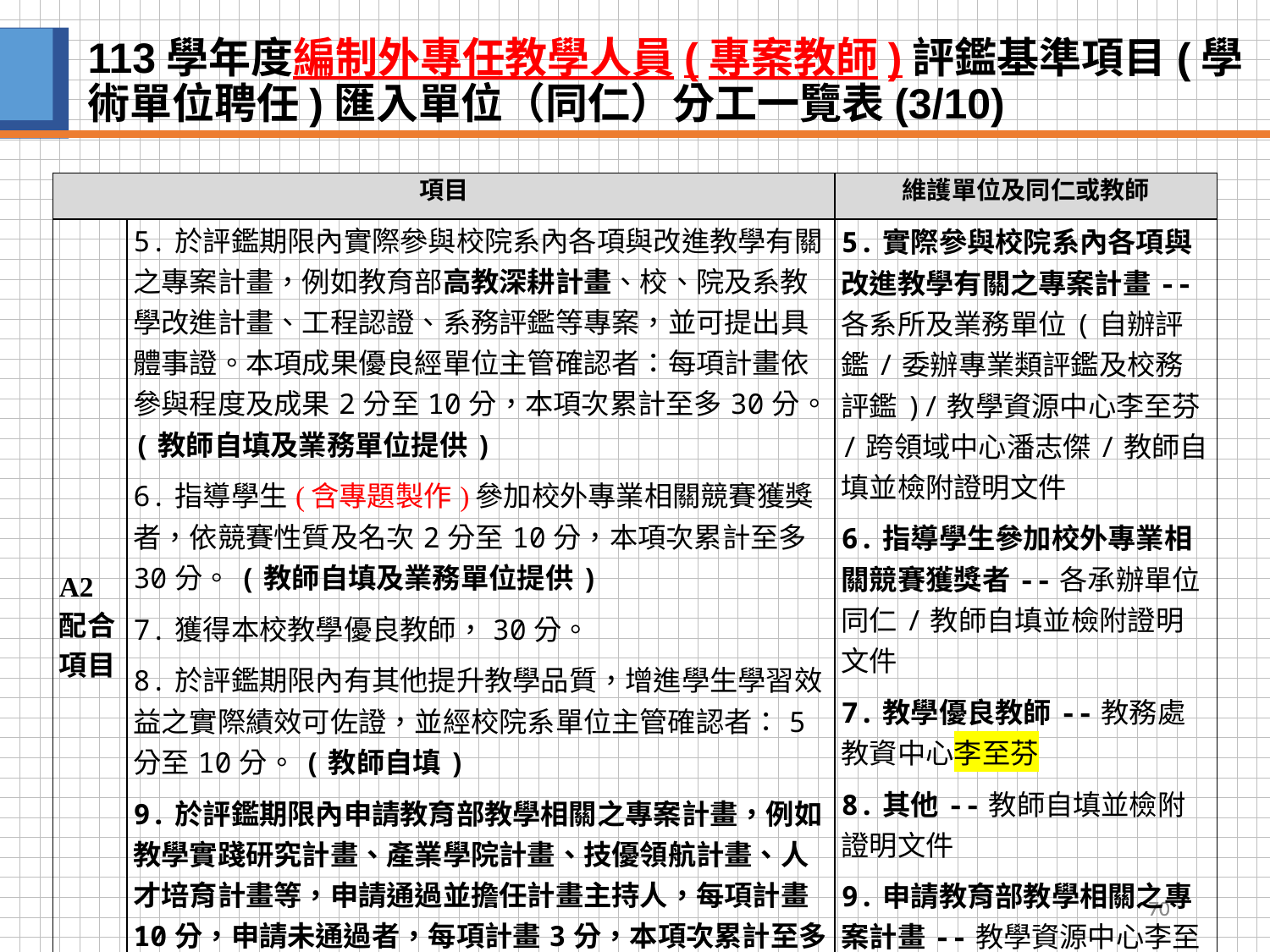

# 113學年度編制外專任教學人員(專案教師)評鑑基準項目(學術單位聘任)匯入單位（同仁）分工一覽表(3/10)
| 項目 |  | 維護單位及同仁或教師 |
| --- | --- | --- |
| A2配合項目 | 5.於評鑑期限內實際參與校院系內各項與改進教學有關之專案計畫，例如教育部高教深耕計畫、校、院及系教學改進計畫、工程認證、系務評鑑等專案，並可提出具體事證。本項成果優良經單位主管確認者：每項計畫依參與程度及成果2分至10分，本項次累計至多30分。(教師自填及業務單位提供) 6.指導學生(含專題製作)參加校外專業相關競賽獲獎者，依競賽性質及名次2分至10分，本項次累計至多30分。(教師自填及業務單位提供) 7.獲得本校教學優良教師，30分。 8.於評鑑期限內有其他提升教學品質，增進學生學習效益之實際績效可佐證，並經校院系單位主管確認者：5分至10分。(教師自填) 9.於評鑑期限內申請教育部教學相關之專案計畫，例如教學實踐研究計畫、產業學院計畫、技優領航計畫、人才培育計畫等，申請通過並擔任計畫主持人，每項計畫10分，申請未通過者，每項計畫3分，本項次累計至多30分。(教師自填並檢附證明文件-本校計畫處理表或教育部核定公文) | 5.實際參與校院系內各項與改進教學有關之專案計畫--各系所及業務單位(自辦評鑑/委辦專業類評鑑及校務評鑑)/教學資源中心李至芬/跨領域中心潘志傑/教師自填並檢附證明文件 6.指導學生參加校外專業相關競賽獲獎者--各承辦單位同仁/教師自填並檢附證明文件 7.教學優良教師--教務處教資中心李至芬 8.其他--教師自填並檢附證明文件 9.申請教育部教學相關之專案計畫--教學資源中心李至芬/計畫承辦單位 |
70